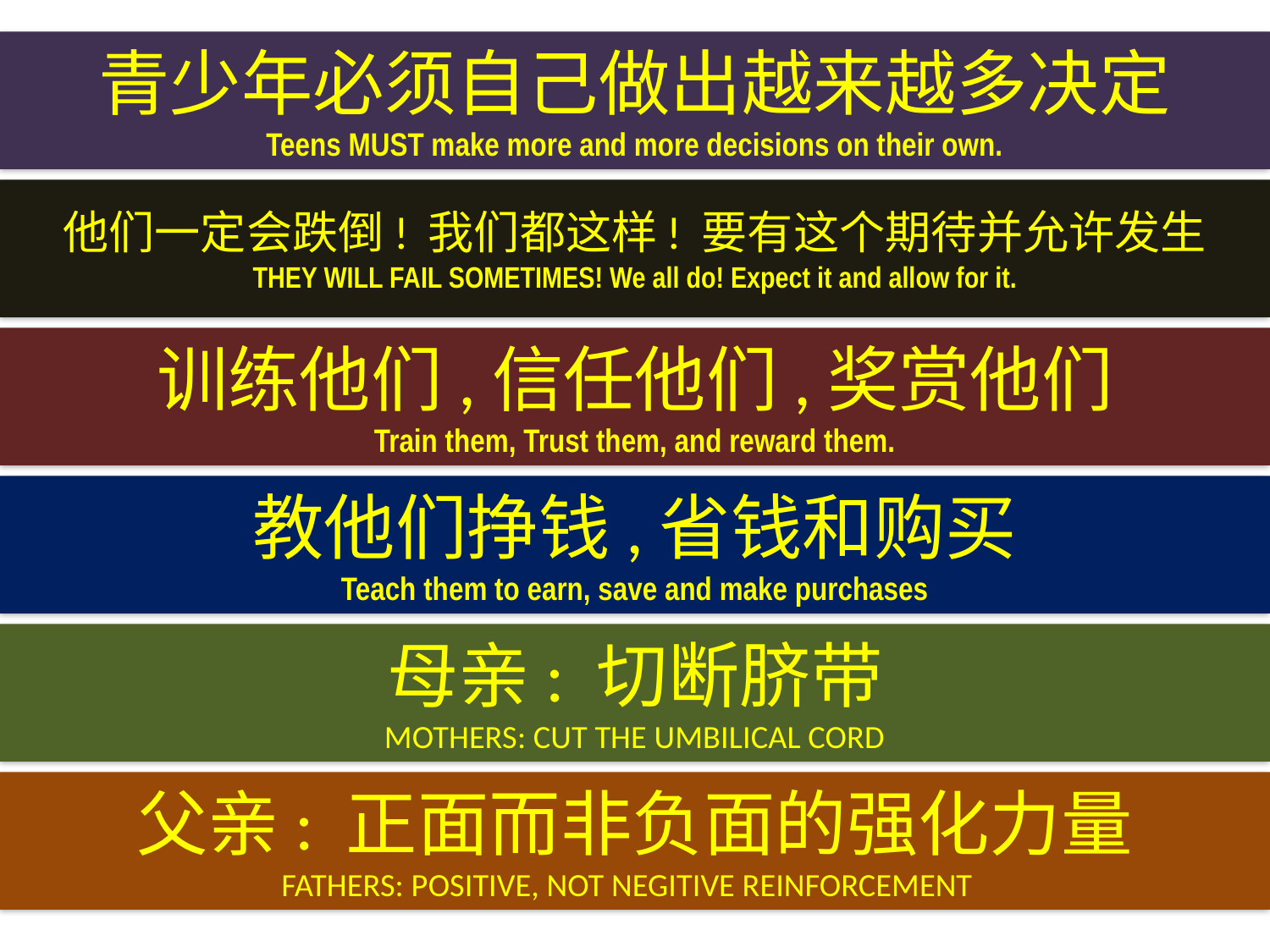

青少年必须自己做出越来越多决定
Teens MUST make more and more decisions on their own.
# 他们一定会跌倒! 我们都这样! 要有这个期待并允许发生 THEY WILL FAIL SOMETIMES! We all do! Expect it and allow for it.
训练他们,信任他们,奖赏他们
Train them, Trust them, and reward them.
教他们挣钱,省钱和购买
Teach them to earn, save and make purchases
母亲: 切断脐带
MOTHERS: CUT THE UMBILICAL CORD
父亲: 正面而非负面的强化力量
FATHERS: POSITIVE, NOT NEGITIVE REINFORCEMENT